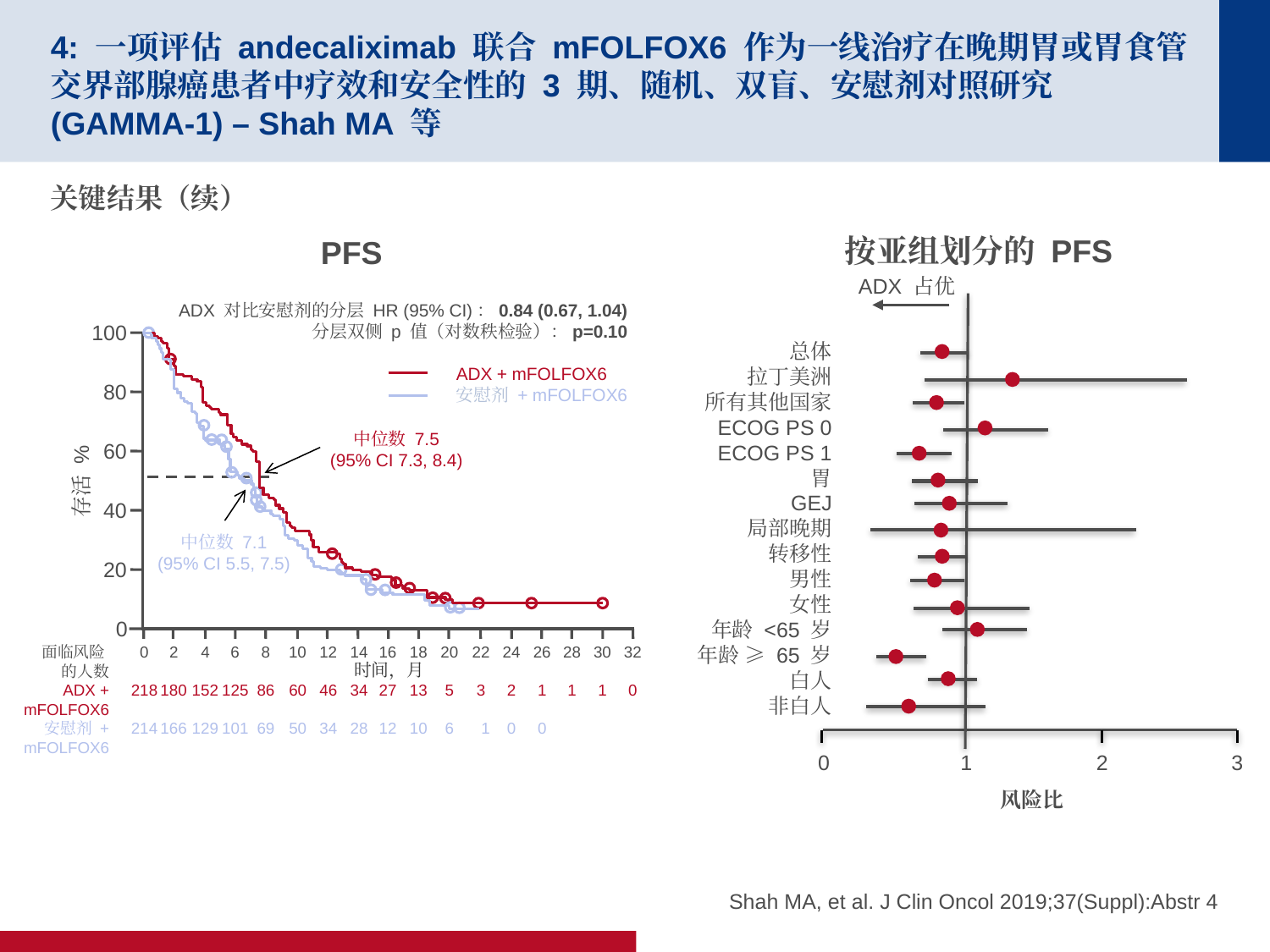

# 4: 一项评估 andecaliximab 联合 mFOLFOX6 作为一线治疗在晚期胃或胃食管交界部腺癌患者中疗效和安全性的 3 期、随机、双盲、安慰剂对照研究 (GAMMA-1) – Shah MA 等
关键结果（续）

按亚组划分的 PFS
PFS
ADX 占优
总体
拉丁美洲
所有其他国家
ECOG PS 0
ECOG PS 1
胃
GEJ
局部晚期
转移性
男性
女性
年龄 <65 岁
年龄 ≥ 65 岁
白人
非白人

0
1
2
3
风险比
ADX 对比安慰剂的分层 HR (95% CI)：0.84 (0.67, 1.04)
分层双侧 p 值（对数秩检验）：p=0.10

	ADX + mFOLFOX6
	安慰剂 + mFOLFOX6

100

80

60

存活 %
40

20

0

0

218

214
2

180

166
4

152

129
6

125

101
8

86

69
10

60

50
12

46

34
14

34

28
16

27

12
18

13

10
20

5

6
22

3

1
24

2

0
26

1

0
28

1

30

1

32

0

中位数 7.5
(95% CI 7.3, 8.4)

中位数 7.1
(95% CI 5.5, 7.5)

面临风险
的人数
ADX +
mFOLFOX6
安慰剂 +
mFOLFOX6

时间，月

Shah MA, et al. J Clin Oncol 2019;37(Suppl):Abstr 4